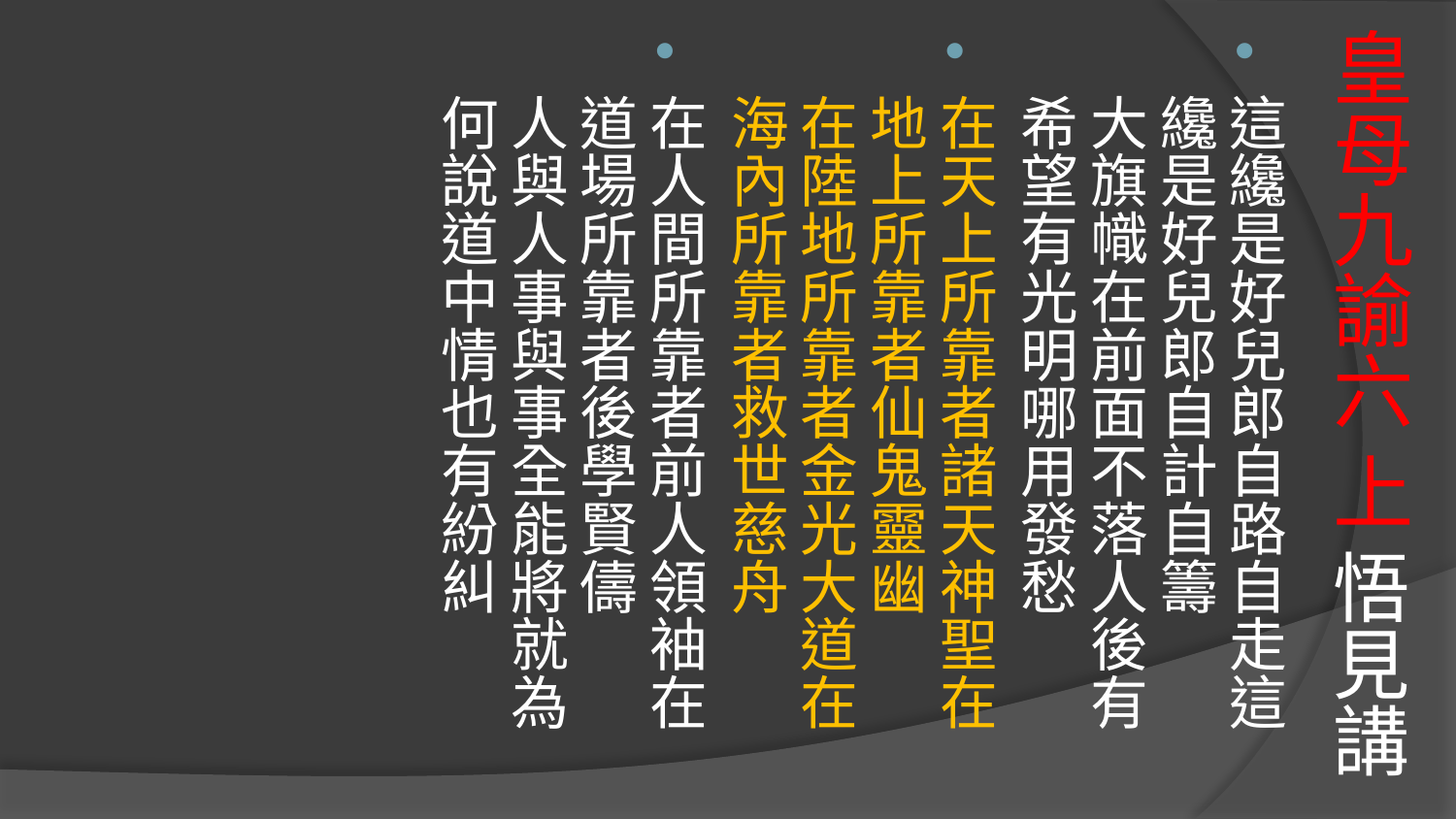

# 皇母九諭六 上 悟見講
這纔是好兒郎自路自走這纔是好兒郎自計自籌
大旗幟在前面不落人後有希望有光明哪用發愁
在天上所靠者諸天神聖在地上所靠者仙鬼靈幽
在陸地所靠者金光大道在海內所靠者救世慈舟
在人間所靠者前人領袖在道場所靠者後學賢儔
人與人事與事全能將就為何說道中情也有紛糾